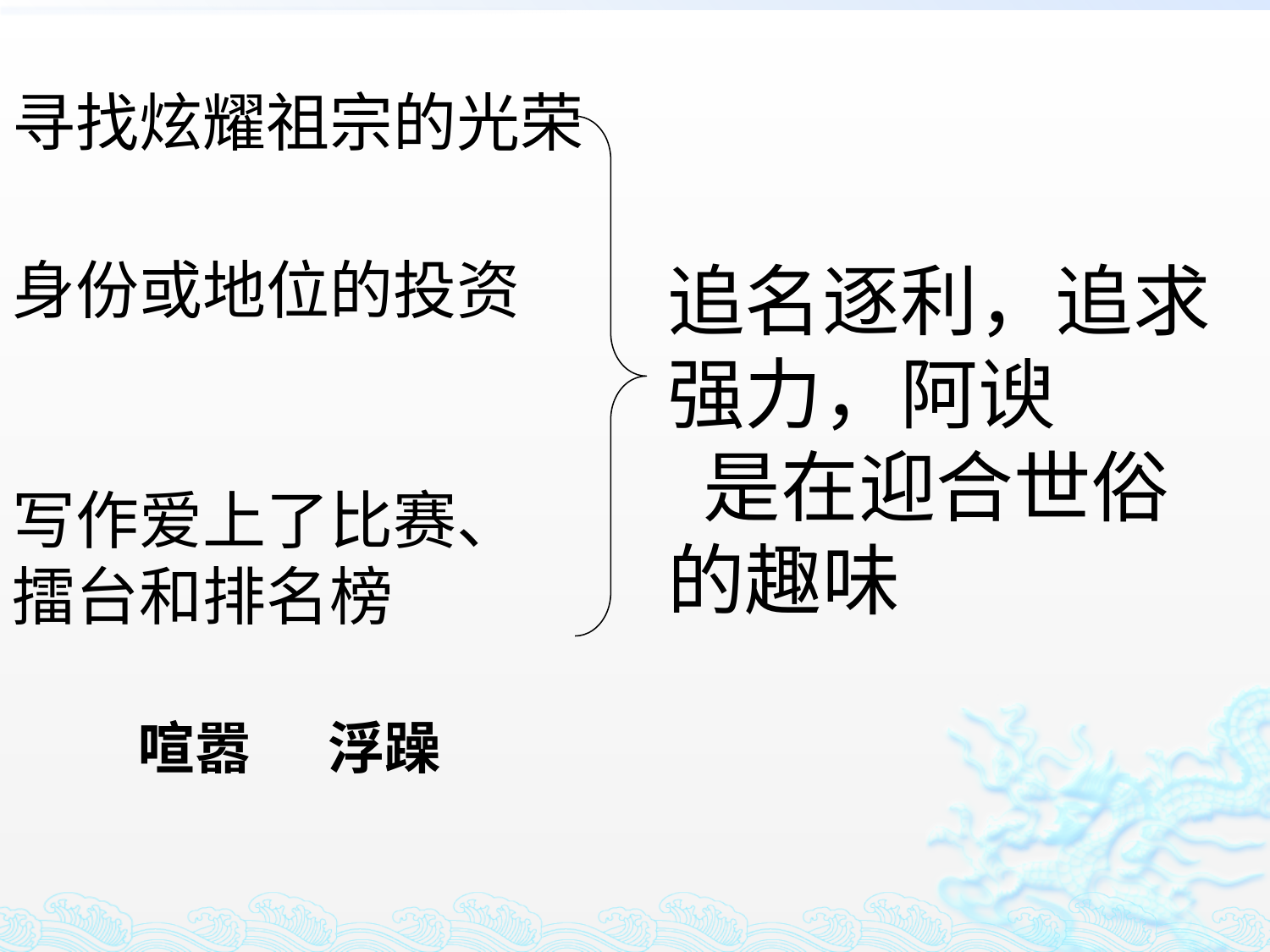

寻找炫耀祖宗的光荣

身份或地位的投资

写作爱上了比赛、
擂台和排名榜

追名逐利，追求强力，阿谀
 是在迎合世俗   的趣味
      喧嚣      浮躁